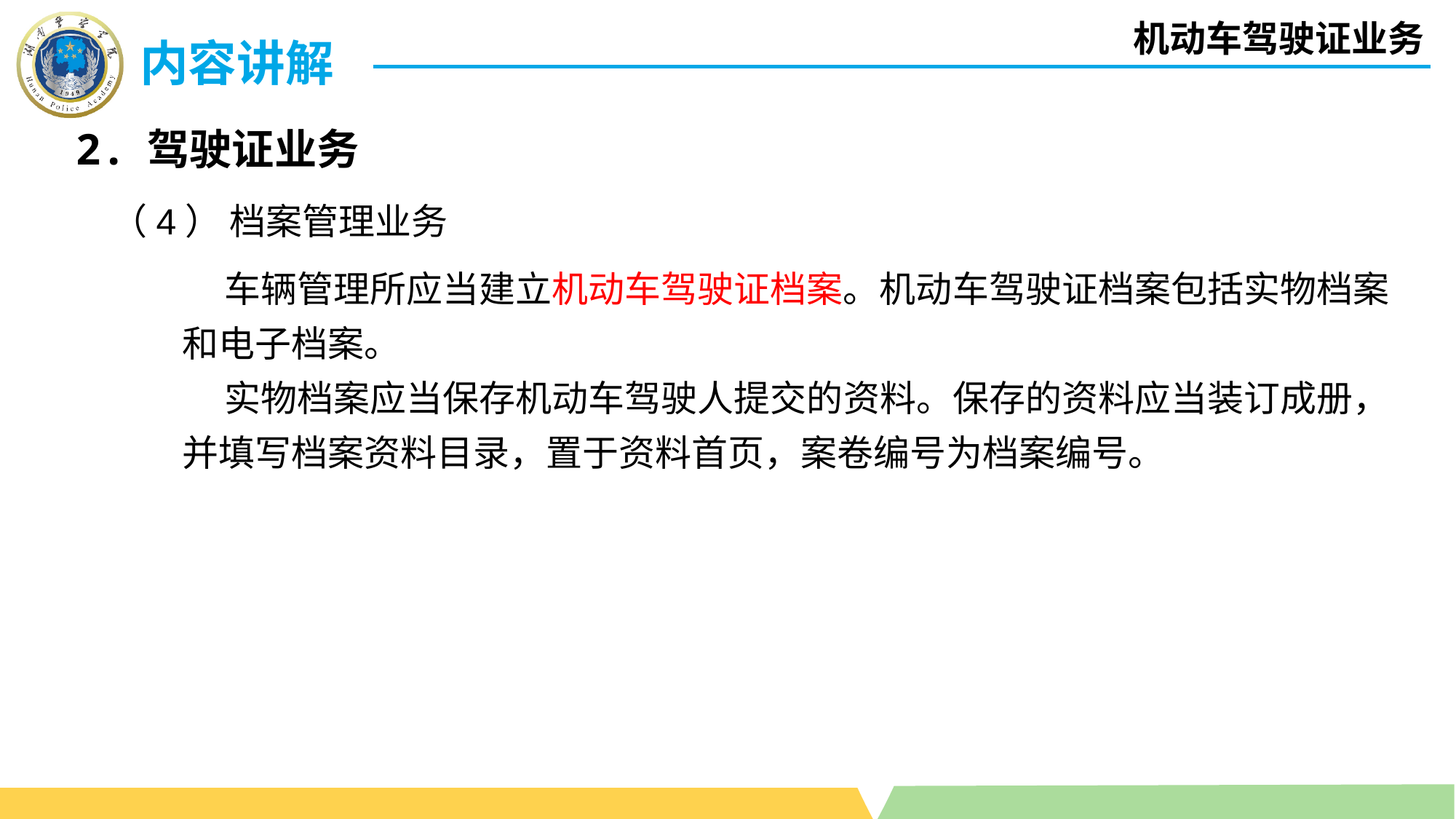

机动车驾驶证业务
内容讲解
 2. 驾驶证业务
（4） 档案管理业务
    车辆管理所应当建立机动车驾驶证档案。机动车驾驶证档案包括实物档案和电子档案。
    实物档案应当保存机动车驾驶人提交的资料。保存的资料应当装订成册，并填写档案资料目录，置于资料首页，案卷编号为档案编号。